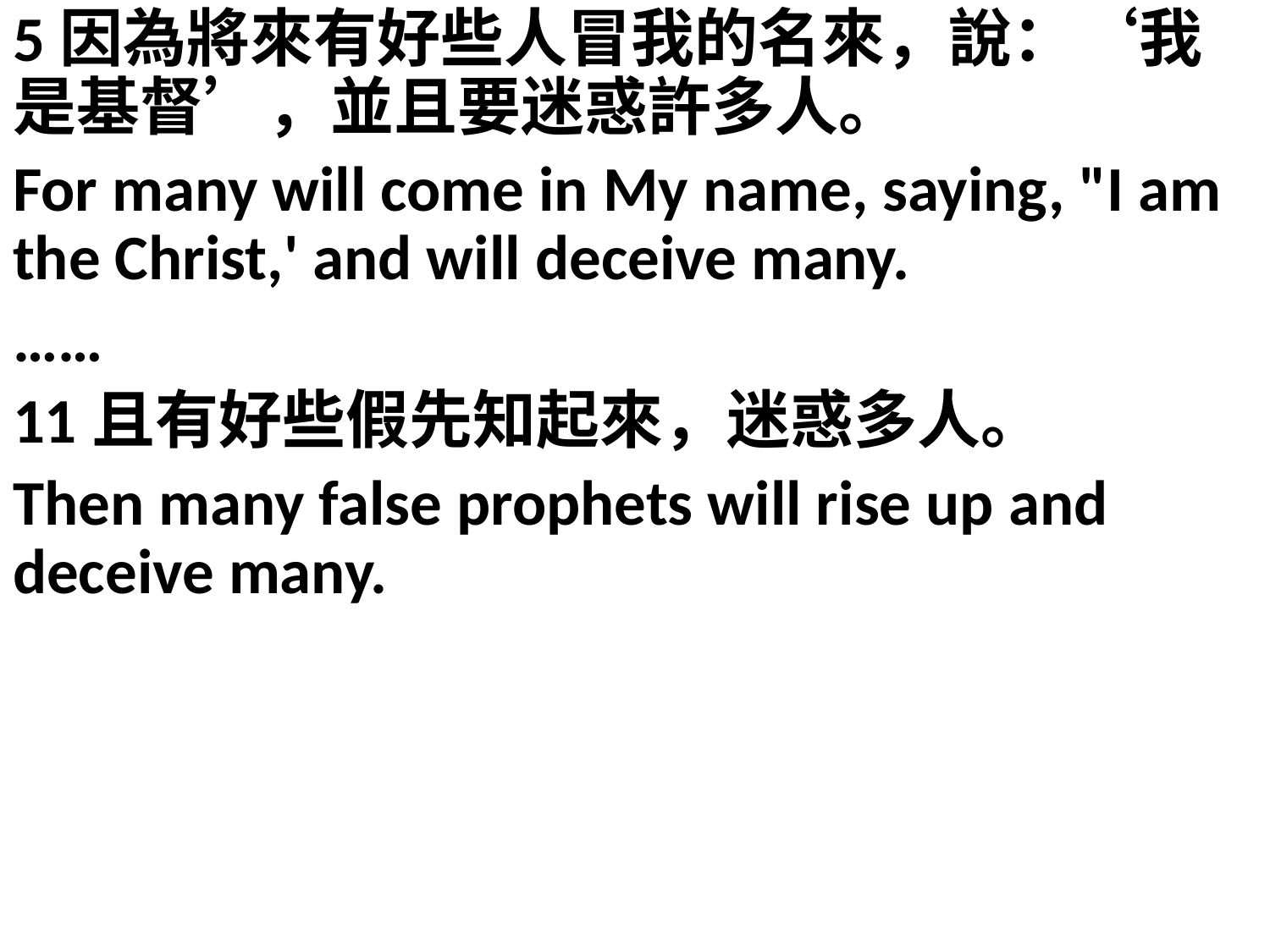

5因為將來有好些人冒我的名來，說：‘我是基督’，並且要迷惑許多人。
For many will come in My name, saying, "I am the Christ,' and will deceive many.
……
11且有好些假先知起來，迷惑多人。
Then many false prophets will rise up and deceive many.